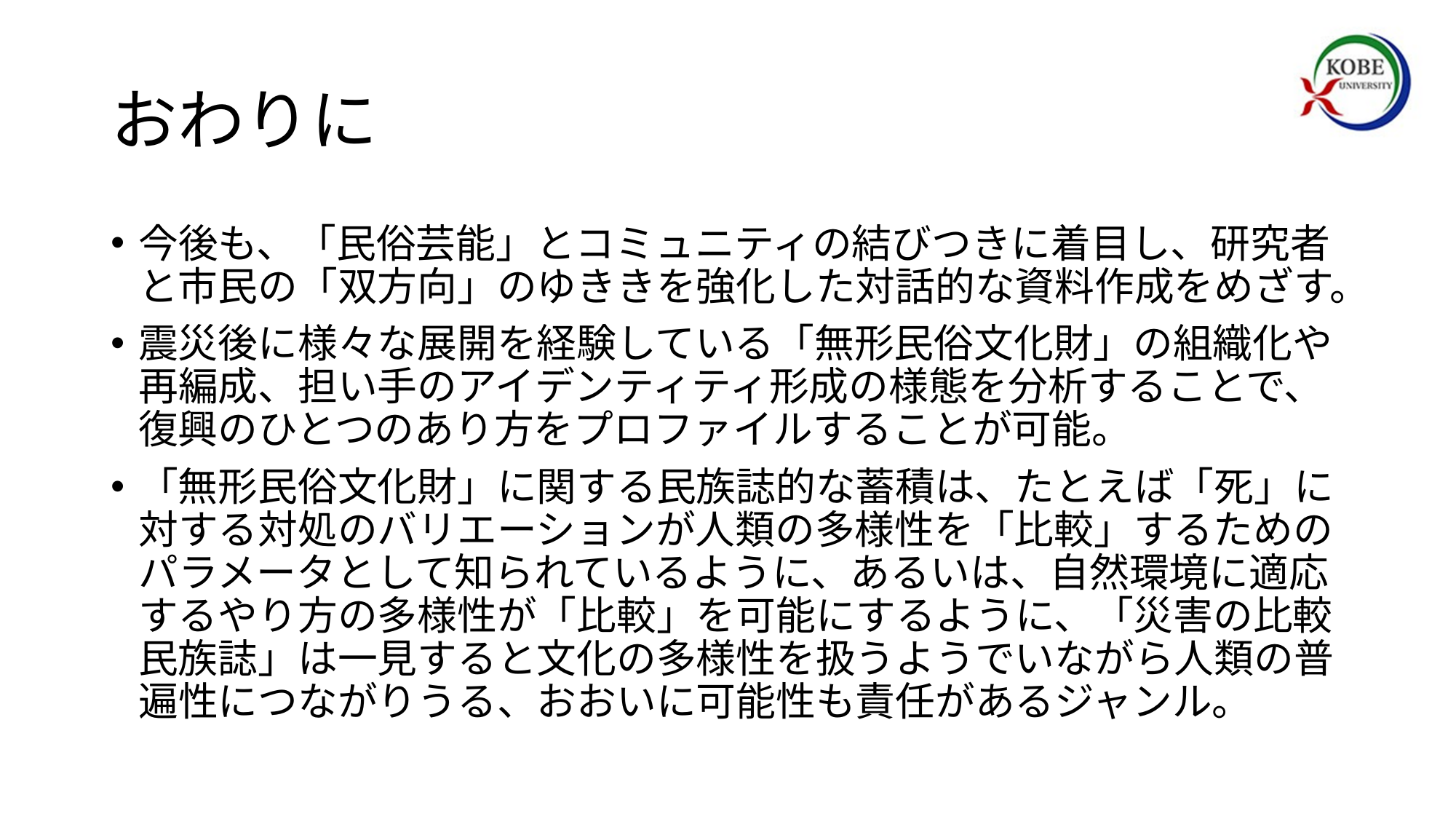

# おわりに
今後も、「民俗芸能」とコミュニティの結びつきに着目し、研究者と市民の「双方向」のゆききを強化した対話的な資料作成をめざす。
震災後に様々な展開を経験している「無形民俗文化財」の組織化や再編成、担い手のアイデンティティ形成の様態を分析することで、復興のひとつのあり方をプロファイルすることが可能。
「無形民俗文化財」に関する民族誌的な蓄積は、たとえば「死」に対する対処のバリエーションが人類の多様性を「比較」するためのパラメータとして知られているように、あるいは、自然環境に適応するやり方の多様性が「比較」を可能にするように、「災害の比較民族誌」は一見すると文化の多様性を扱うようでいながら人類の普遍性につながりうる、おおいに可能性も責任があるジャンル。